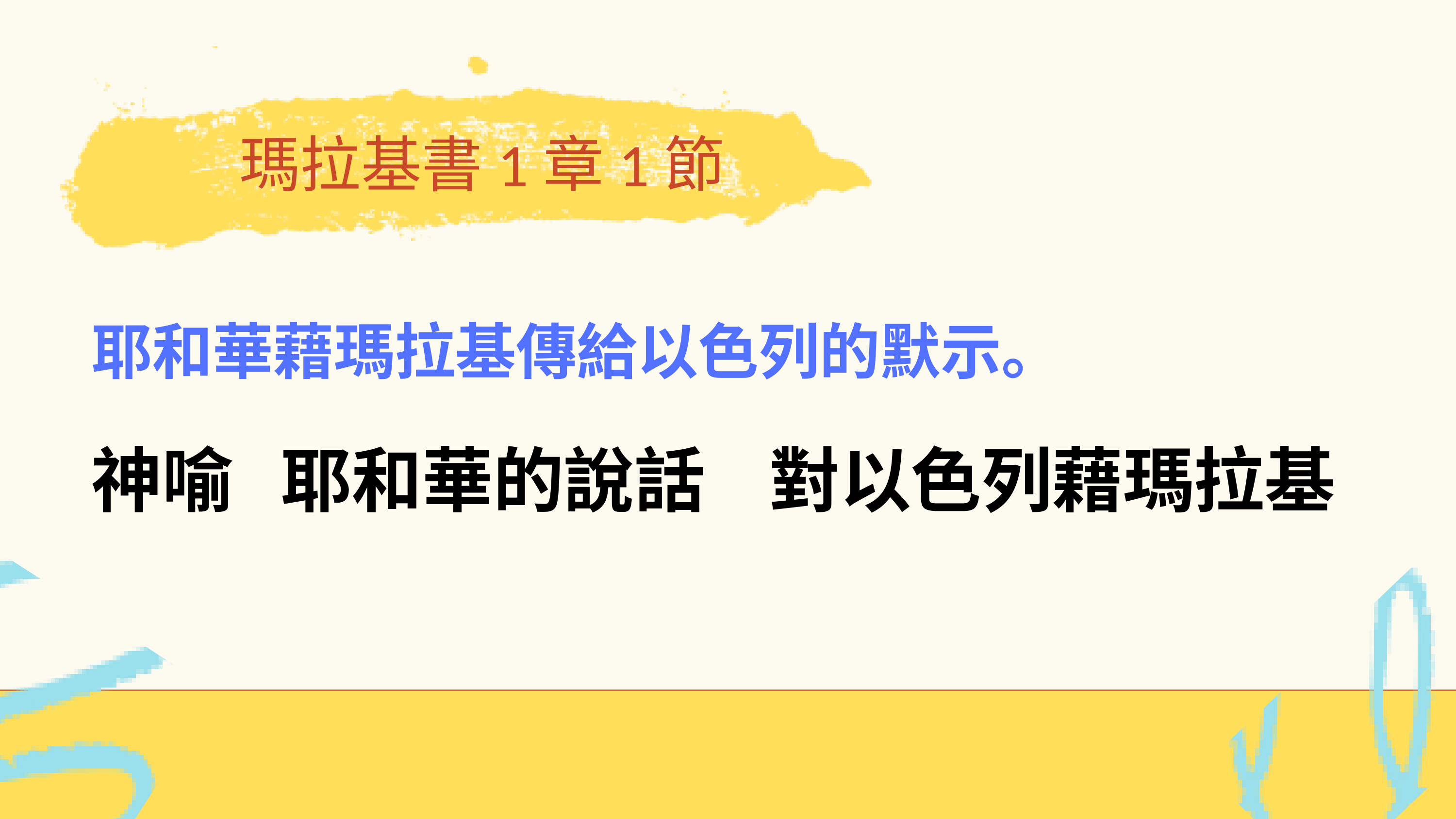

瑪拉基書1章1節
耶和華藉瑪拉基傳給以色列的默示。
神喻   耶和華的說話    對以色列藉瑪拉基